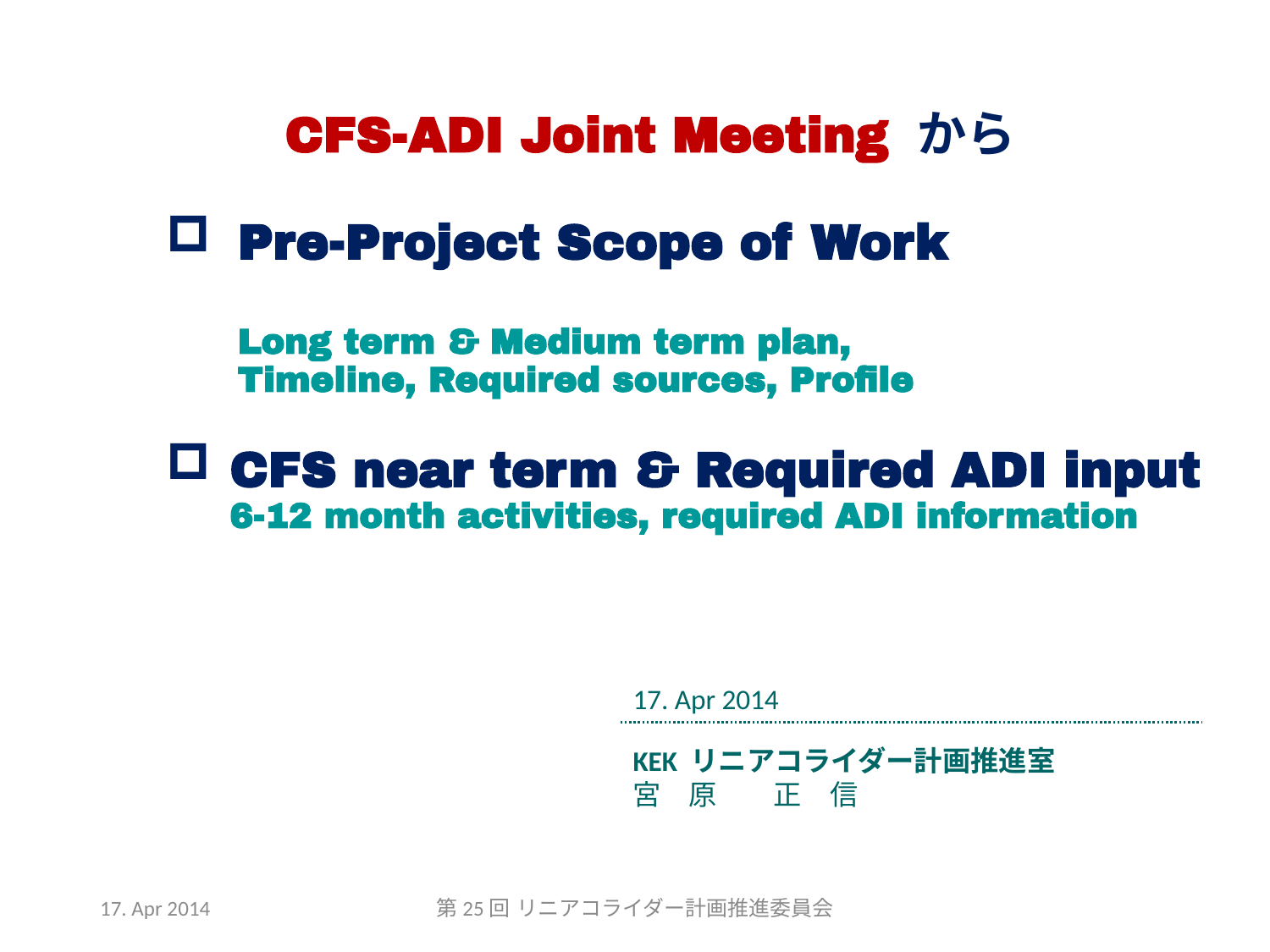

CFS-ADI Joint Meeting から
# Pre-Project Scope of Work Long term & Medium term plan, Timeline, Required sources, Profile
CFS near term & Required ADI input
6-12 month activities, required ADI information
17. Apr 2014
KEK リニアコライダー計画推進室
宮　原　　正　信
17. Apr 2014
第25回 リニアコライダー計画推進委員会